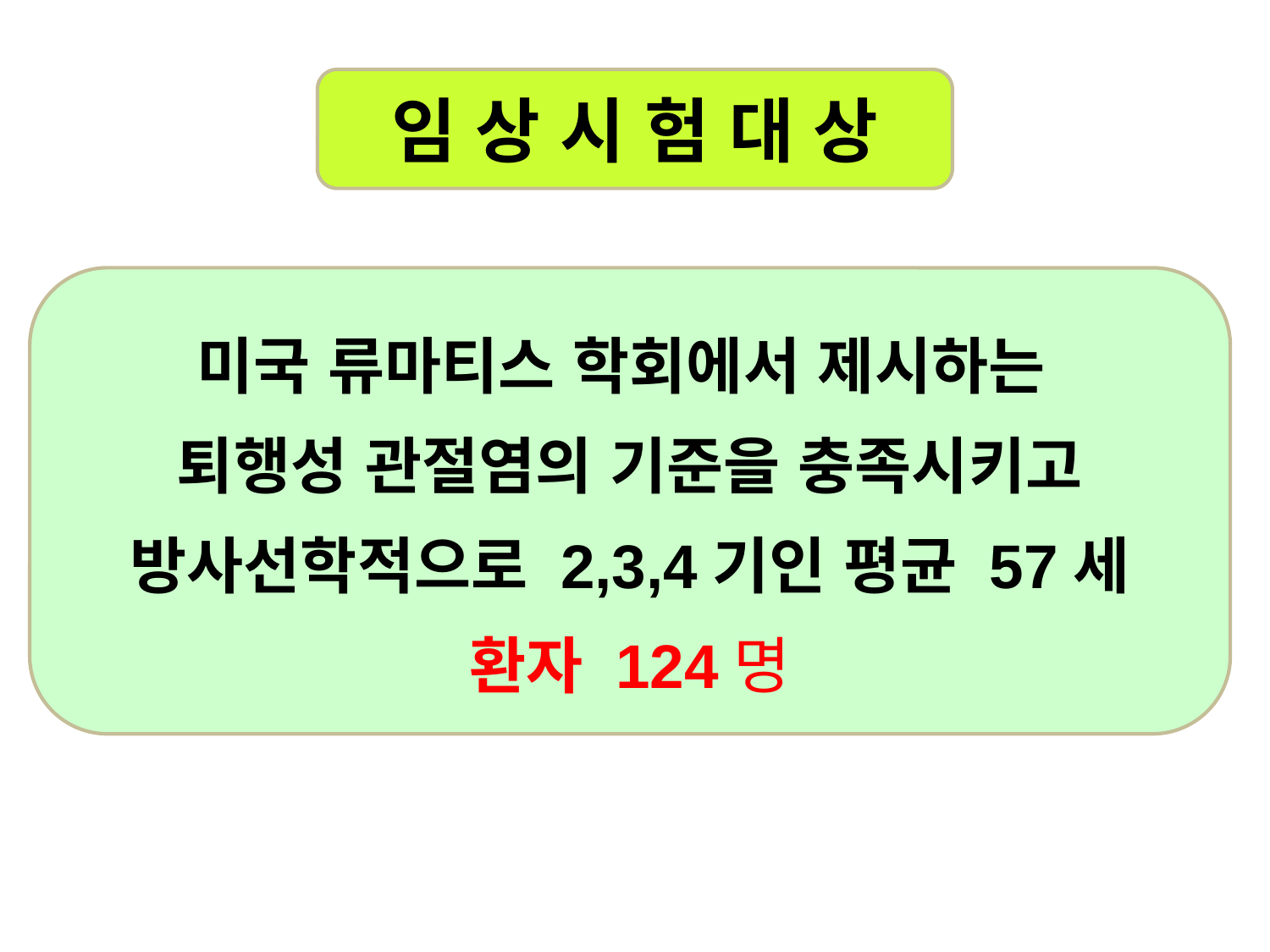

임 상 시 험 대 상
미국 류마티스 학회에서 제시하는
퇴행성 관절염의 기준을 충족시키고 방사선학적으로 2,3,4기인 평균 57세 환자 124명